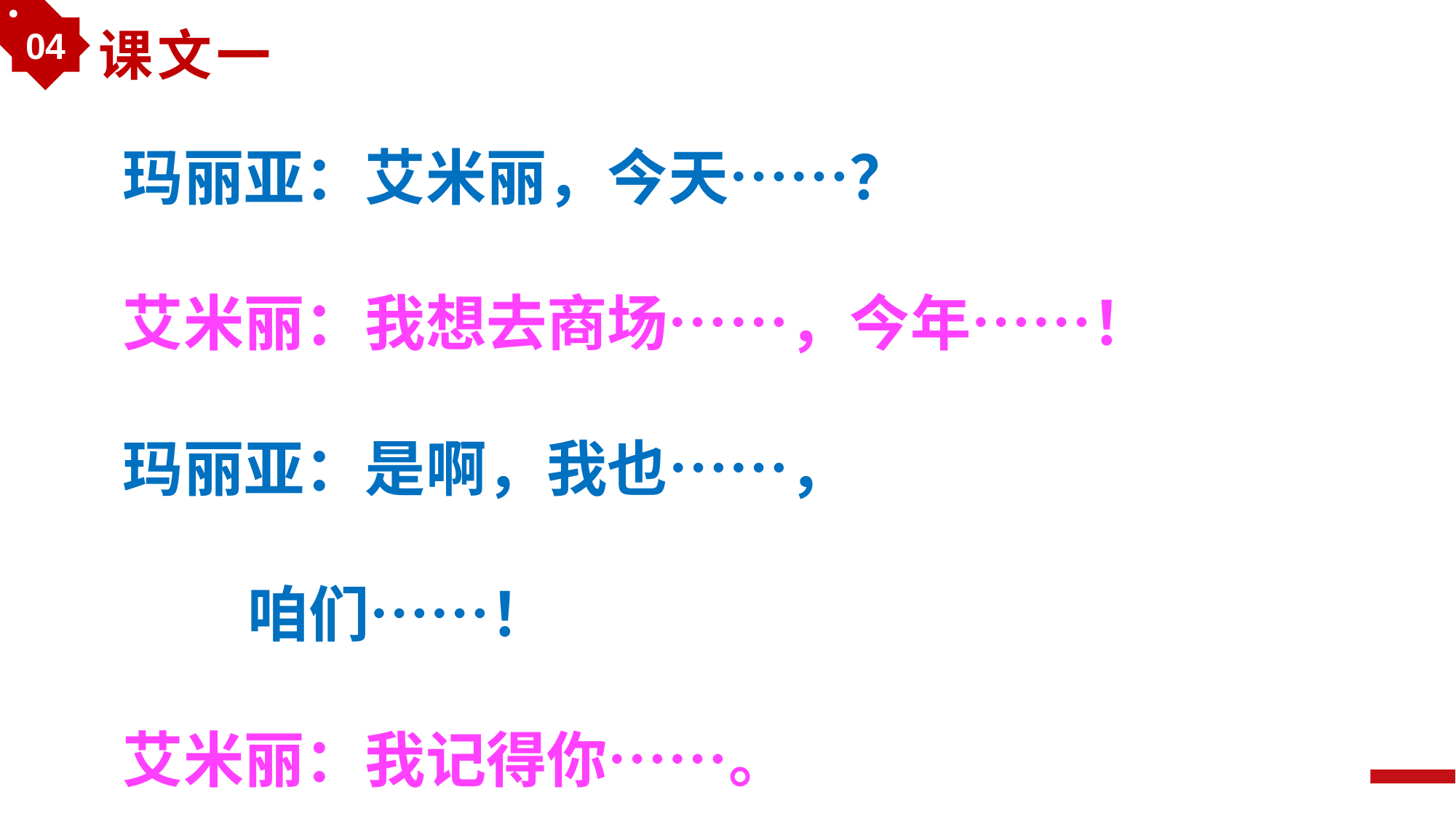

04
课文一
玛丽亚：艾米丽，今天……？
艾米丽：我想去商场……，今年……！
玛丽亚：是啊，我也……，
        咱们……！
艾米丽：我记得你……。